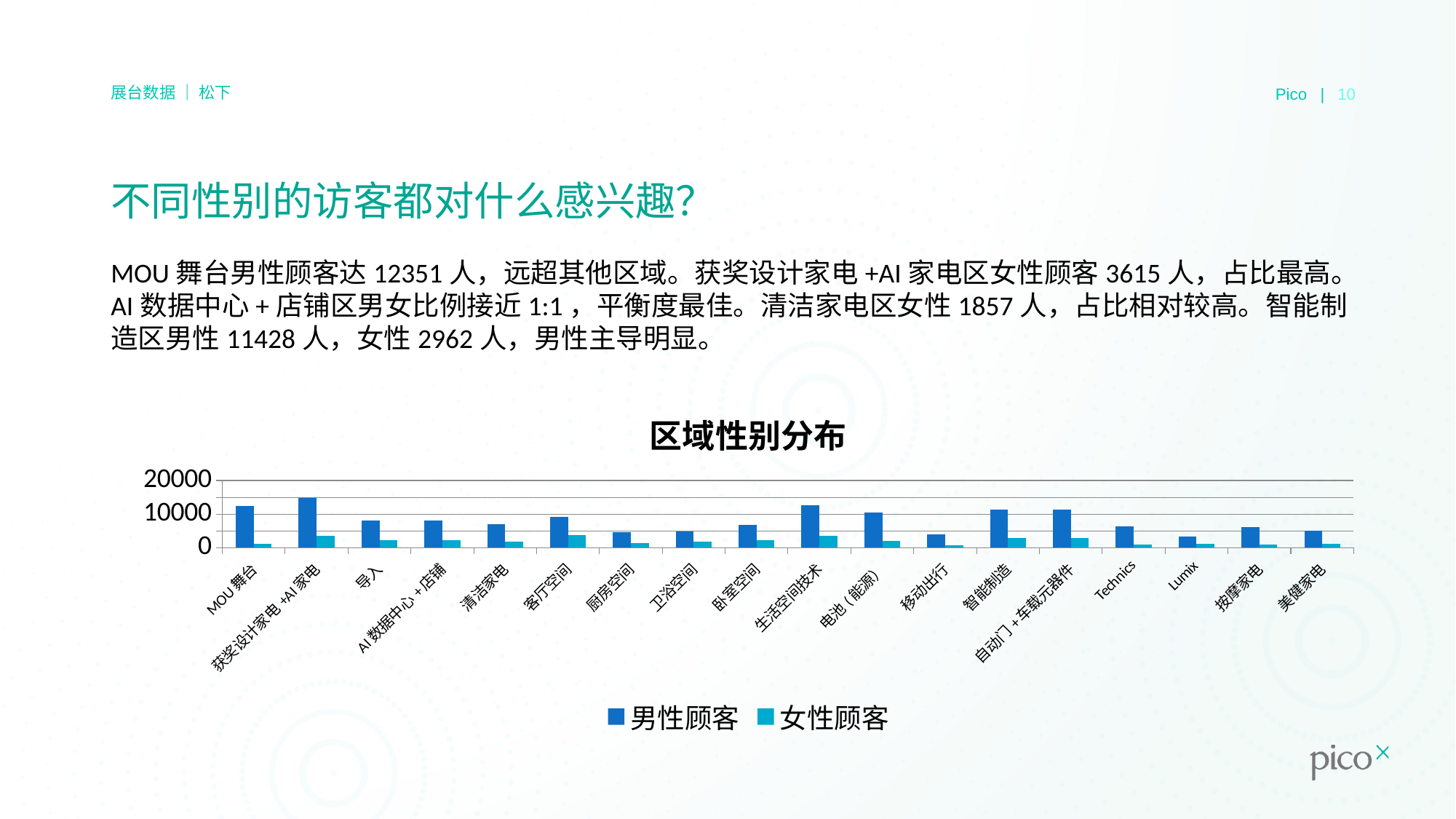

Pico   |
10
展台数据 ｜ 松下
# 不同性别的访客都对什么感兴趣？
MOU舞台男性顾客达12351人，远超其他区域。获奖设计家电+AI家电区女性顾客3615人，占比最高。AI数据中心+店铺区男女比例接近1:1，平衡度最佳。清洁家电区女性1857人，占比相对较高。智能制造区男性11428人，女性2962人，男性主导明显。

### Chart: 区域性别分布

| Category | 男性顾客 | 女性顾客 |
|---|---|---|
| MOU舞台 | 12351.0 | 1182.0 |
| 获奖设计家电+AI家电 | 14721.0 | 3615.0 |
| 导入 | 8174.0 | 2290.0 |
| AI数据中心+店铺 | 8051.0 | 2173.0 |
| 清洁家电 | 7055.0 | 1857.0 |
| 客厅空间 | 9241.0 | 3658.0 |
| 厨房空间 | 4538.0 | 1297.0 |
| 卫浴空间 | 4889.0 | 1741.0 |
| 卧室空间 | 6777.0 | 2183.0 |
| 生活空间技术 | 12646.0 | 3564.0 |
| 电池(能源） | 10374.0 | 2062.0 |
| 移动出行 | 3990.0 | 674.0 |
| 智能制造 | 11428.0 | 2962.0 |
| 自动门+车载元器件 | 11265.0 | 2954.0 |
| Technics | 6419.0 | 876.0 |
| Lumix | 3415.0 | 1065.0 |
| 按摩家电 | 6218.0 | 897.0 |
| 美健家电 | 4961.0 | 1135.0 |